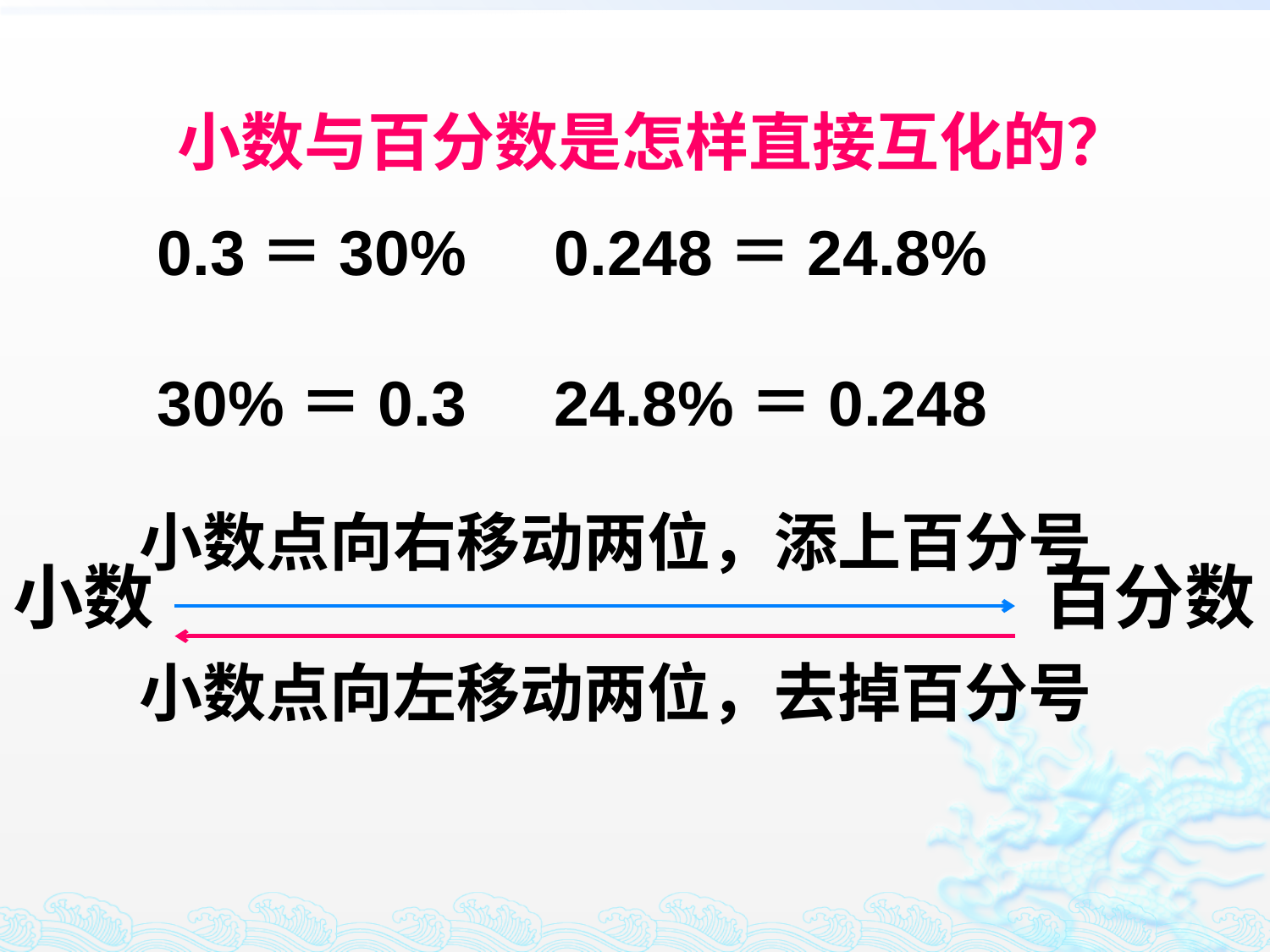

小数与百分数是怎样直接互化的？
0.3＝30%     0.248＝24.8%
30%＝0.3     24.8%＝0.248
小数点向右移动两位，添上百分号
小数
百分数
小数点向左移动两位，去掉百分号